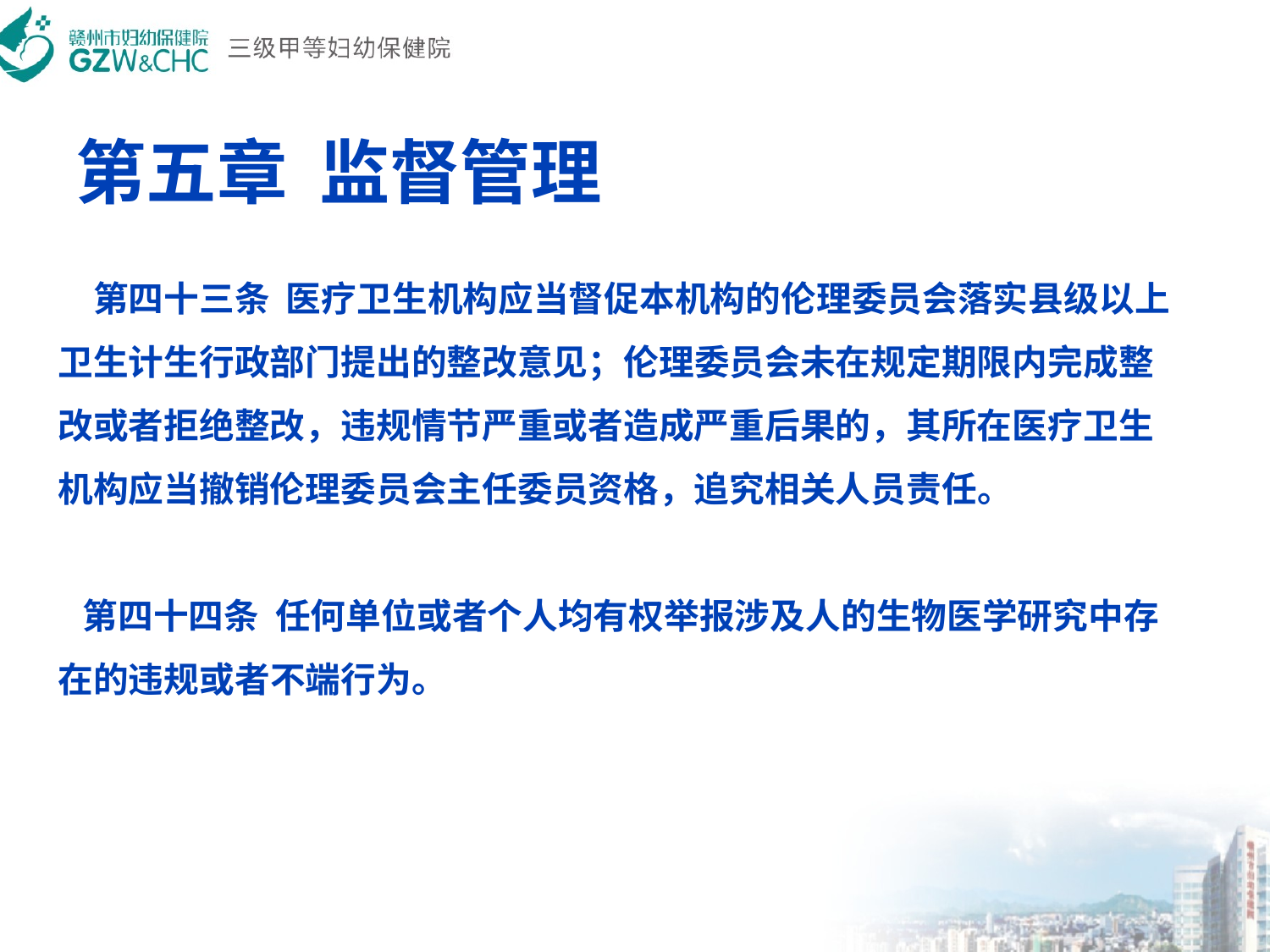

# 第五章  监督管理
　第四十三条  医疗卫生机构应当督促本机构的伦理委员会落实县级以上卫生计生行政部门提出的整改意见；伦理委员会未在规定期限内完成整改或者拒绝整改，违规情节严重或者造成严重后果的，其所在医疗卫生机构应当撤销伦理委员会主任委员资格，追究相关人员责任。

  第四十四条  任何单位或者个人均有权举报涉及人的生物医学研究中存在的违规或者不端行为。